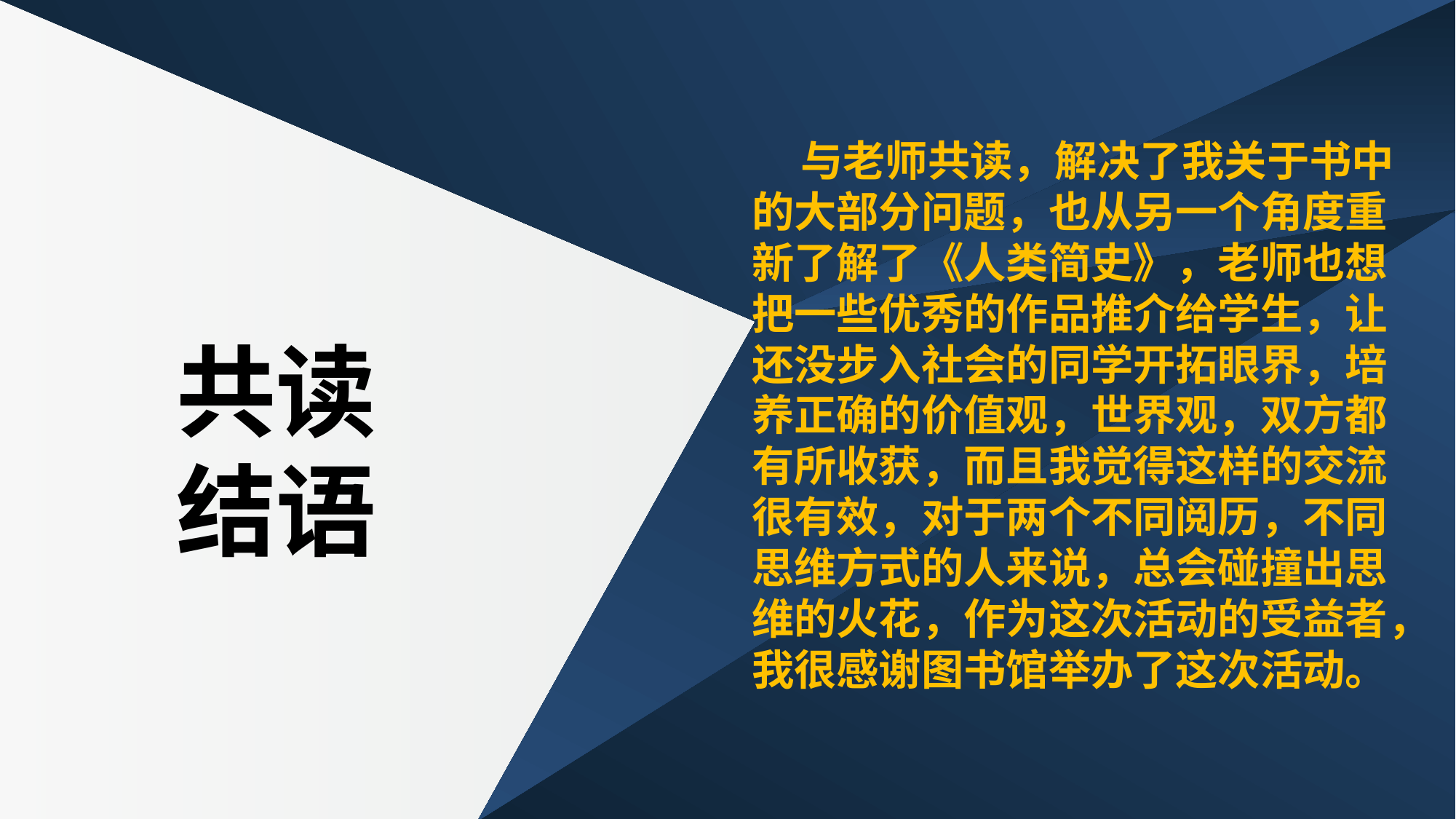

与老师共读，解决了我关于书中的大部分问题，也从另一个角度重新了解了《人类简史》，老师也想把一些优秀的作品推介给学生，让还没步入社会的同学开拓眼界，培养正确的价值观，世界观，双方都有所收获，而且我觉得这样的交流很有效，对于两个不同阅历，不同思维方式的人来说，总会碰撞出思维的火花，作为这次活动的受益者，我很感谢图书馆举办了这次活动。

共读
结语